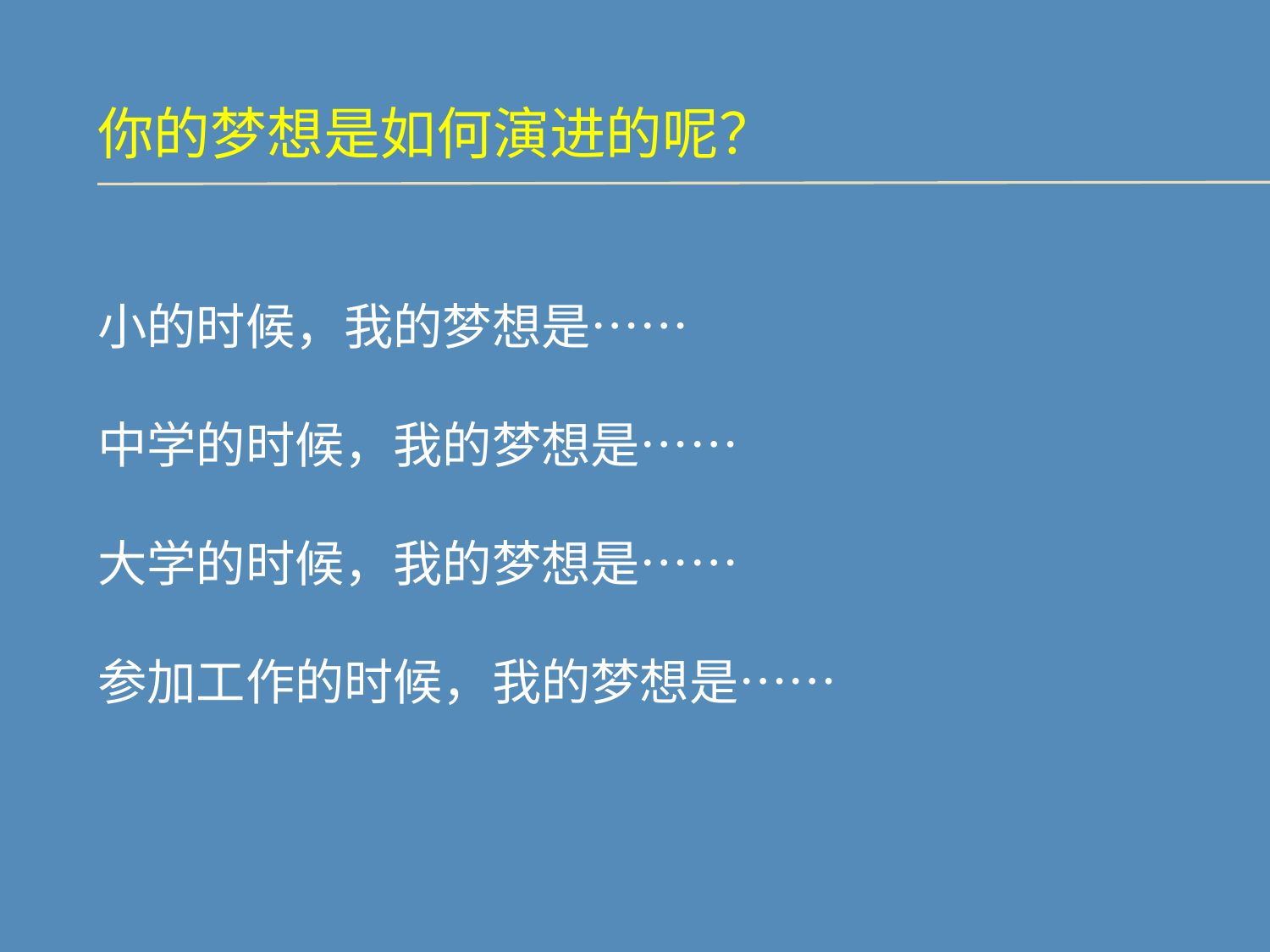

你的梦想是如何演进的呢？
小的时候，我的梦想是……

中学的时候，我的梦想是……

大学的时候，我的梦想是……

参加工作的时候，我的梦想是……